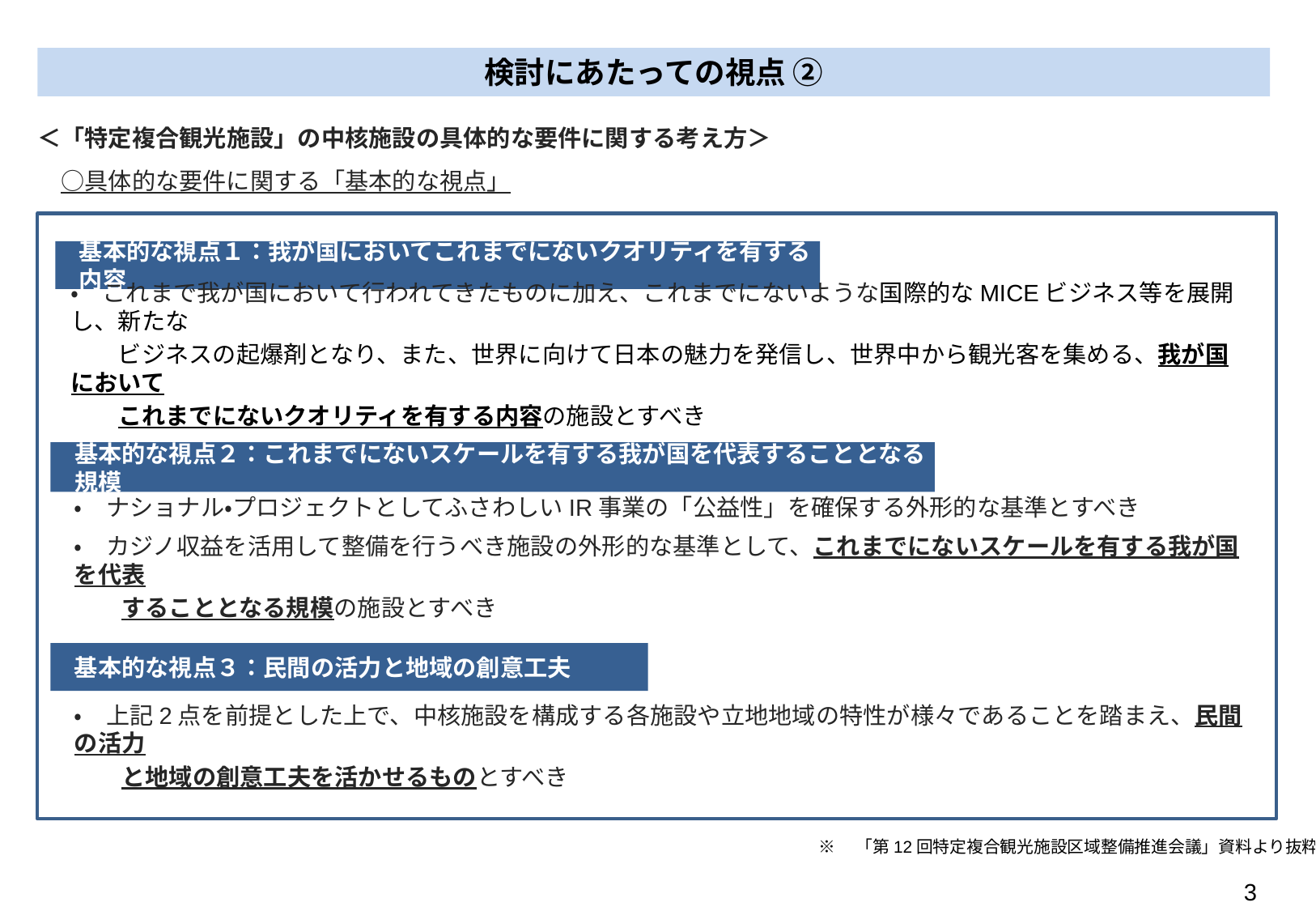

検討にあたっての視点 ②
＜「特定複合観光施設」の中核施設の具体的な要件に関する考え方＞
　○具体的な要件に関する「基本的な視点」

基本的な視点１：我が国においてこれまでにないクオリティを有する内容
・　これまで我が国において⾏われてきたものに加え、これまでにないような国際的なMICEビジネス等を展開し、新たな
　　ビジネスの起爆剤となり、また、世界に向けて日本の魅⼒を発信し、世界中から観光客を集める、我が国において
　　これまでにないクオリティを有する内容の施設とすべき
基本的な視点２：これまでにないスケールを有する我が国を代表することとなる規模
・　ナショナル・プロジェクトとしてふさわしいIR事業の「公益性」を確保する外形的な基準とすべき
・　カジノ収益を活用して整備を行うべき施設の外形的な基準として、これまでにないスケールを有する我が国を代表
　　することとなる規模の施設とすべき
基本的な視点３：民間の活力と地域の創意工夫
・　上記2点を前提とした上で、中核施設を構成する各施設や立地地域の特性が様々であることを踏まえ、民間の活力
　　と地域の創意工夫を活かせるものとすべき
※　「第12回特定複合観光施設区域整備推進会議」資料より抜粋
3